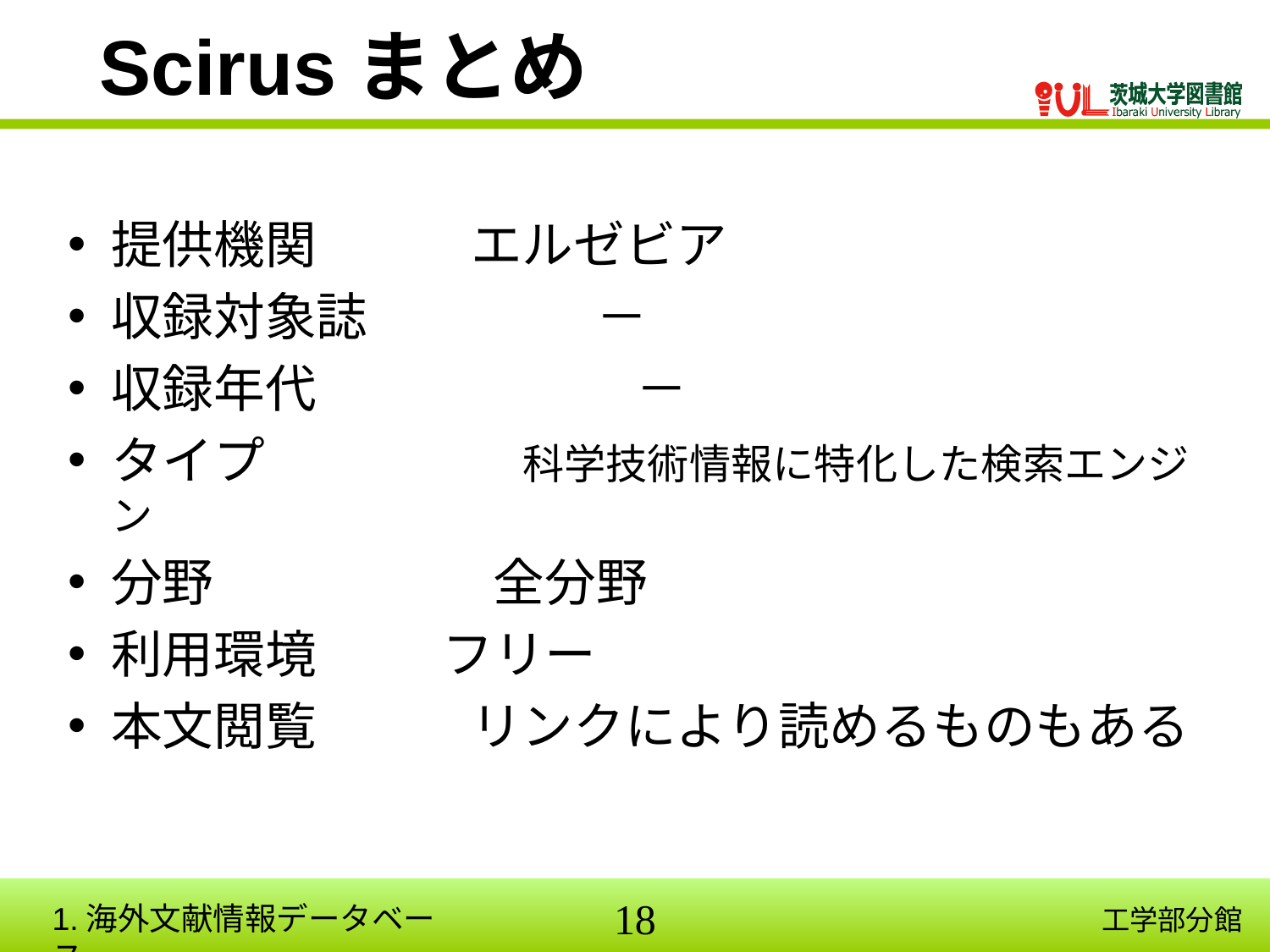

# Scirusまとめ
提供機関　　　エルゼビア
収録対象誌　 　　　 －
収録年代　　　　　 　－
タイプ　　　　　科学技術情報に特化した検索エンジン
分野　　　　　  全分野
利用環境　　  フリー
本文閲覧　　　リンクにより読めるものもある

1.海外文献情報データベース